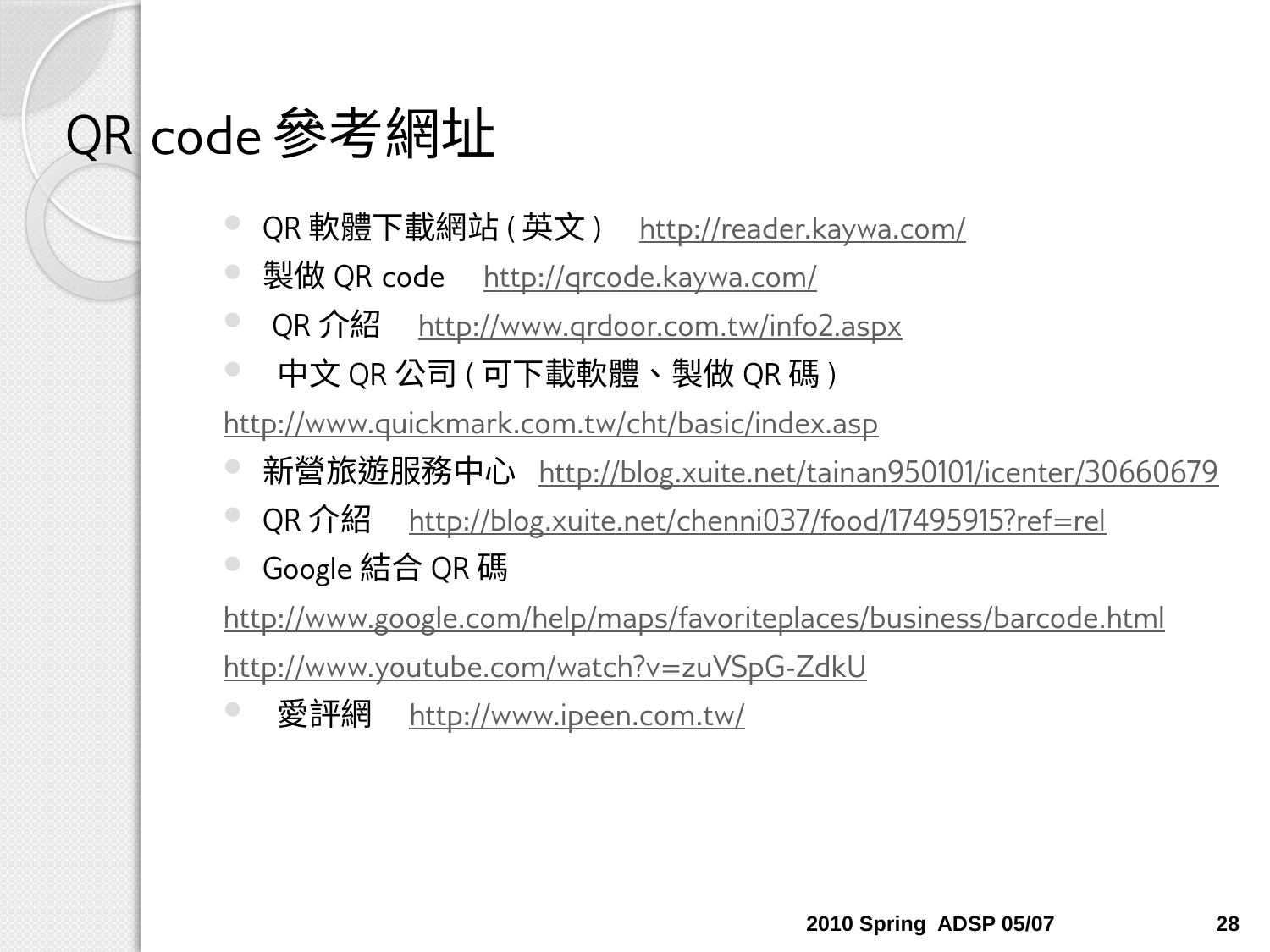

# QR code參考網址
QR軟體下載網站(英文)    http://reader.kaywa.com/
製做QR code    http://qrcode.kaywa.com/
 QR介紹    http://www.qrdoor.com.tw/info2.aspx
 中文QR公司(可下載軟體、製做QR碼)
	http://www.quickmark.com.tw/cht/basic/index.asp
新營旅遊服務中心  http://blog.xuite.net/tainan950101/icenter/30660679
QR介紹    http://blog.xuite.net/chenni037/food/17495915?ref=rel
Google結合QR碼
	http://www.google.com/help/maps/favoriteplaces/business/barcode.html
	http://www.youtube.com/watch?v=zuVSpG-ZdkU
 愛評網    http://www.ipeen.com.tw/

2010 Spring  ADSP 05/07
28